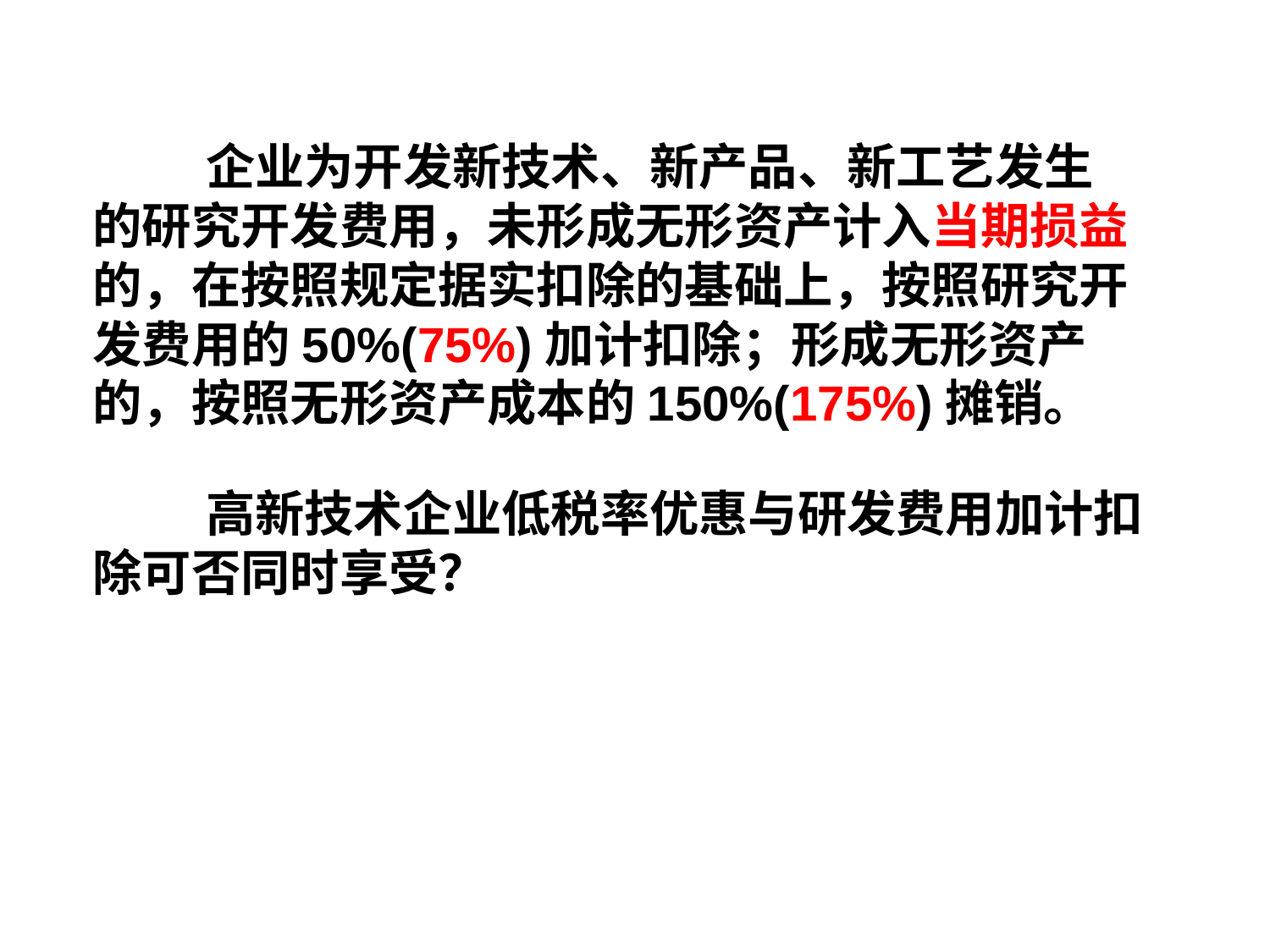

企业为开发新技术、新产品、新工艺发生的研究开发费用，未形成无形资产计入当期损益的，在按照规定据实扣除的基础上，按照研究开发费用的50%(75%)加计扣除；形成无形资产的，按照无形资产成本的150%(175%)摊销。
         高新技术企业低税率优惠与研发费用加计扣除可否同时享受？